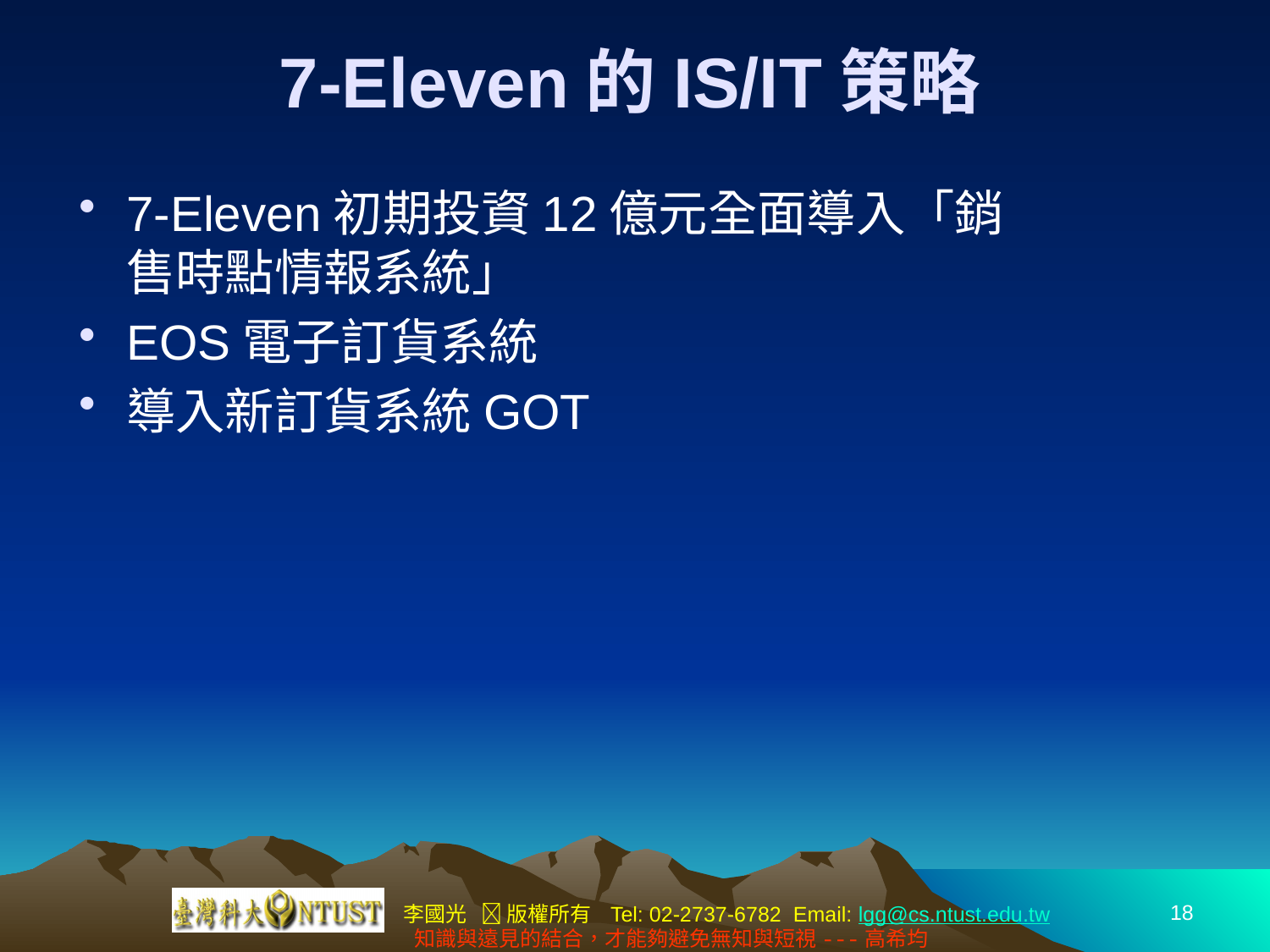

# 7-Eleven的IS/IT策略
7-Eleven初期投資12億元全面導入「銷售時點情報系統」
EOS電子訂貨系統
導入新訂貨系統GOT

18